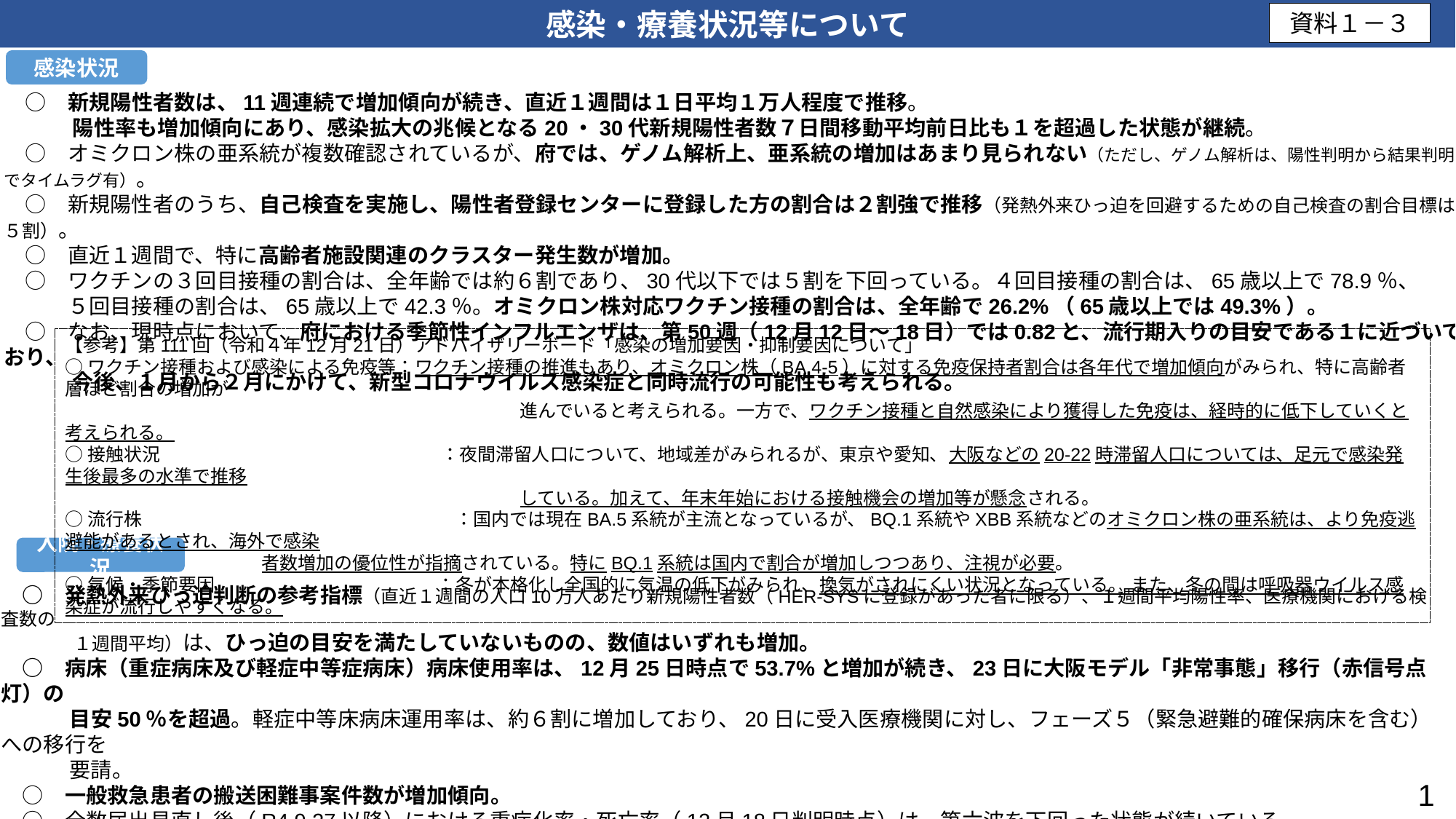

感染・療養状況等について
資料１－３
感染状況

　○　新規陽性者数は、11週連続で増加傾向が続き、直近１週間は１日平均１万人程度で推移。
　　　 陽性率も増加傾向にあり、感染拡大の兆候となる20・30代新規陽性者数７日間移動平均前日比も１を超過した状態が継続。
　○　オミクロン株の亜系統が複数確認されているが、府では、ゲノム解析上、亜系統の増加はあまり見られない（ただし、ゲノム解析は、陽性判明から結果判明までタイムラグ有）。
　○　新規陽性者のうち、自己検査を実施し、陽性者登録センターに登録した方の割合は２割強で推移（発熱外来ひっ迫を回避するための自己検査の割合目標は５割）。
　○　直近１週間で、特に高齢者施設関連のクラスター発生数が増加。
　○　ワクチンの３回目接種の割合は、全年齢では約６割であり、30代以下では５割を下回っている。４回目接種の割合は、65歳以上で78.9％、
　　　５回目接種の割合は、65歳以上で42.3％。オミクロン株対応ワクチン接種の割合は、全年齢で26.2%（65歳以上では49.3%）。
　○　なお、現時点において、府における季節性インフルエンザは、第50週（12月12日～18日）では0.82と、流行期入りの目安である１に近づいており、
　　 　今後、１月から２月にかけて、新型コロナウイルス感染症と同時流行の可能性も考えられる。

【参考】第111回（令和４年12月21日）アドバイザリーボード「感染の増加要因・抑制要因について」
○ワクチン接種および感染による免疫等：ワクチン接種の推進もあり、オミクロン株（BA.4-5）に対する免疫保持者割合は各年代で増加傾向がみられ、特に高齢者層ほど割合の増加が
　　　　　　　　　　　　　　　　　　　　　　　　　進んでいると考えられる。一方で、ワクチン接種と自然感染により獲得した免疫は、経時的に低下していくと考えられる。
○接触状況 　　　　　　　　　　　　　　　 ：夜間滞留人口について、地域差がみられるが、東京や愛知、大阪などの20-22時滞留人口については、足元で感染発生後最多の水準で推移
　　　　　　　　　　　　　　　　　　　　　　　　　している。加えて、年末年始における接触機会の増加等が懸念される。
○流行株　　　　　　　　　　　　　　　　　 ：国内では現在BA.5系統が主流となっているが、BQ.1系統やXBB系統などのオミクロン株の亜系統は、より免疫逃避能があるとされ、海外で感染
                                                者数増加の優位性が指摘されている。特にBQ.1系統は国内で割合が増加しつつあり、注視が必要。
○気候・季節要因　 　　　　　　　　　　　：冬が本格化し全国的に気温の低下がみられ、換気がされにくい状況となっている。 また、冬の間は呼吸器ウイルス感染症が流行しやすくなる。
入院・療養状況

　○　発熱外来ひっ迫判断の参考指標（直近１週間の人口10万人あたり新規陽性者数（HER-SYSに登録があった者に限る）、１週間平均陽性率、医療機関における検査数の
　　　　１週間平均）は、ひっ迫の目安を満たしていないものの、数値はいずれも増加。
　○　病床（重症病床及び軽症中等症病床）病床使用率は、12月25日時点で53.7%と増加が続き、23日に大阪モデル「非常事態」移行（赤信号点灯）の
　　　 目安50％を超過。軽症中等床病床運用率は、約６割に増加しており、20日に受入医療機関に対し、フェーズ５（緊急避難的確保病床を含む）への移行を
　　　 要請。
　○　一般救急患者の搬送困難事案件数が増加傾向。
　○　全数届出見直し後（R4.9.27以降）における重症化率・死亡率（12月18日判明時点）は、第六波を下回った状態が続いている。
1